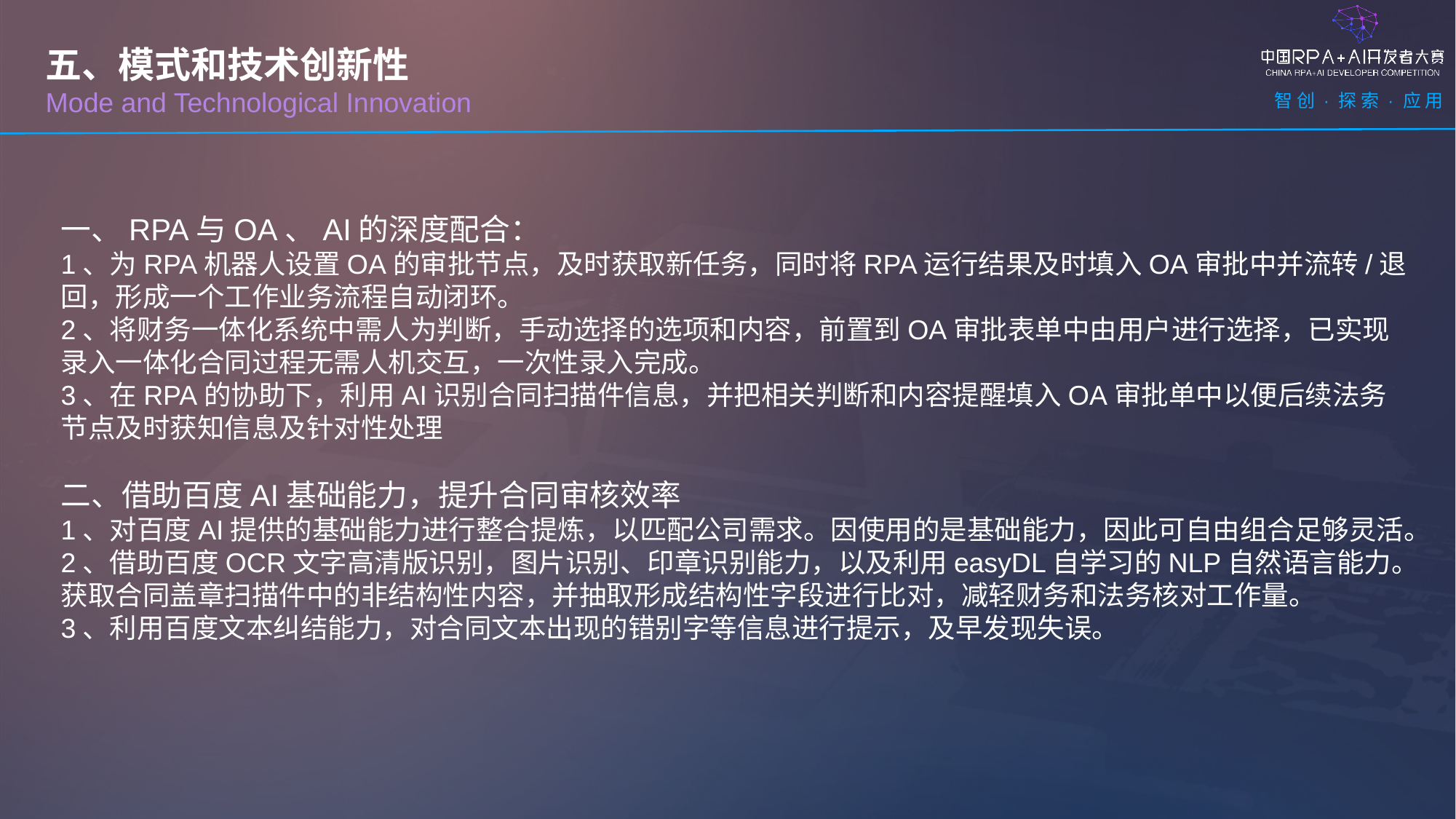

五、模式和技术创新性
Mode and Technological Innovation
一、RPA与OA、AI的深度配合：
1、为RPA机器人设置OA的审批节点，及时获取新任务，同时将RPA运行结果及时填入OA审批中并流转/退回，形成一个工作业务流程自动闭环。
2、将财务一体化系统中需人为判断，手动选择的选项和内容，前置到OA审批表单中由用户进行选择，已实现录入一体化合同过程无需人机交互，一次性录入完成。
3、在RPA的协助下，利用AI识别合同扫描件信息，并把相关判断和内容提醒填入OA审批单中以便后续法务节点及时获知信息及针对性处理

二、借助百度AI基础能力，提升合同审核效率
1、对百度AI提供的基础能力进行整合提炼，以匹配公司需求。因使用的是基础能力，因此可自由组合足够灵活。
2、借助百度OCR文字高清版识别，图片识别、印章识别能力，以及利用easyDL自学习的NLP自然语言能力。获取合同盖章扫描件中的非结构性内容，并抽取形成结构性字段进行比对，减轻财务和法务核对工作量。
3、利用百度文本纠结能力，对合同文本出现的错别字等信息进行提示，及早发现失误。